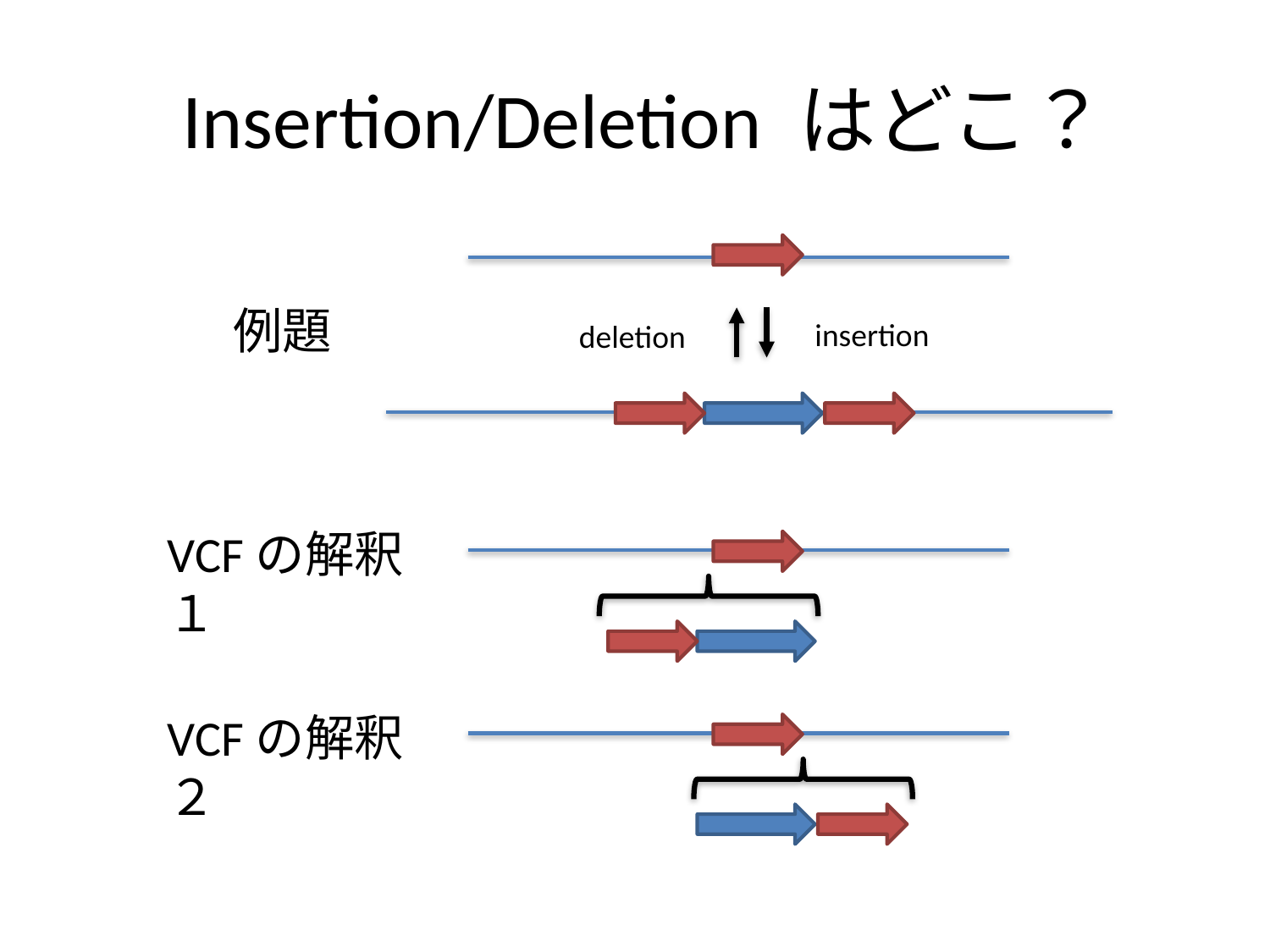

# Insertion/Deletion はどこ？

例題
insertion
deletion

VCFの解釈１

VCFの解釈２